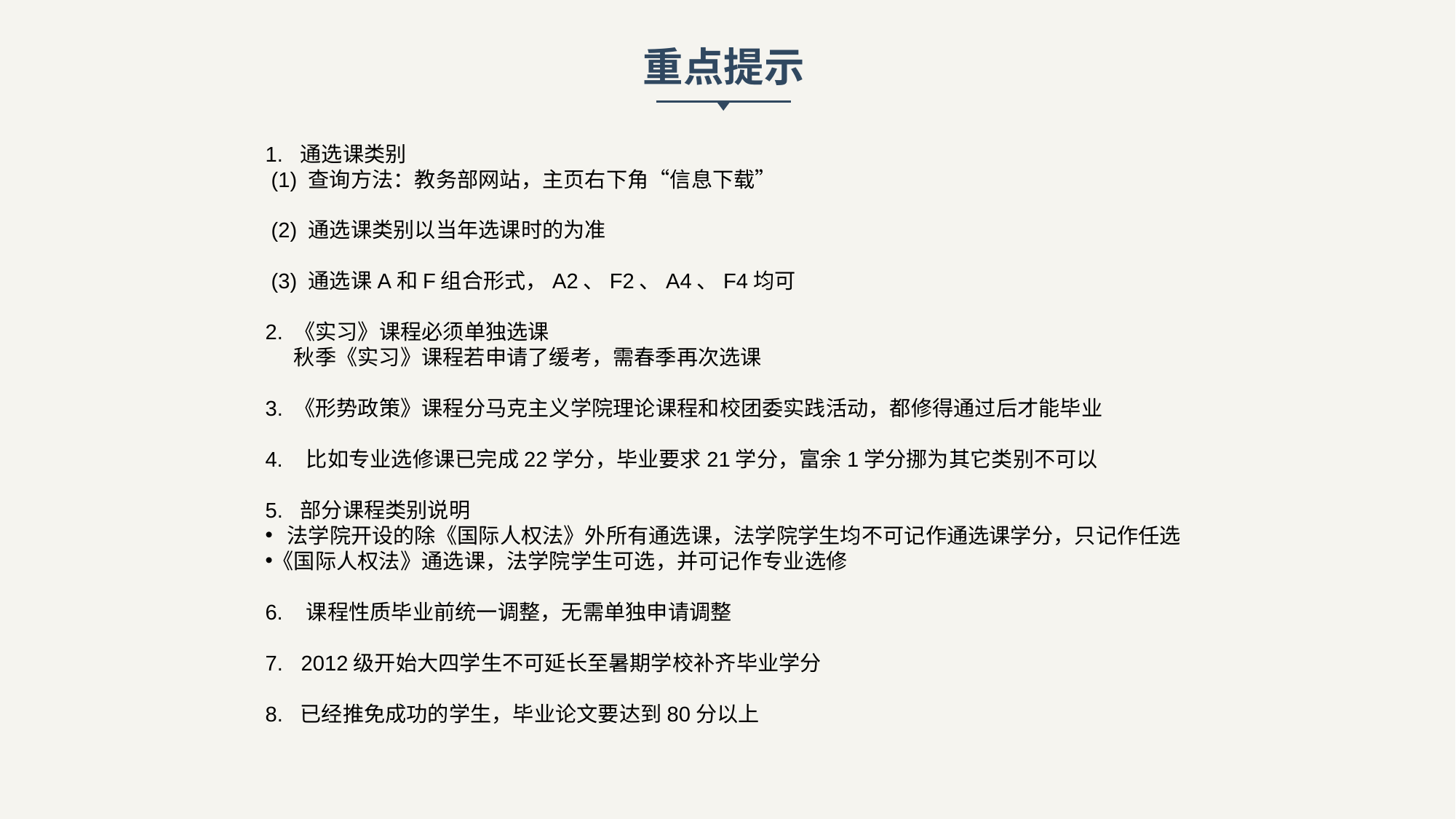

重点提示
1.  通选课类别
 (1) 查询方法：教务部网站，主页右下角“信息下载”

 (2) 通选课类别以当年选课时的为准

 (3) 通选课A和F组合形式，A2、F2、A4、F4均可

2. 《实习》课程必须单独选课
     秋季《实习》课程若申请了缓考，需春季再次选课

3. 《形势政策》课程分马克主义学院理论课程和校团委实践活动，都修得通过后才能毕业

比如专业选修课已完成22学分，毕业要求21学分，富余1学分挪为其它类别不可以

5.  部分课程类别说明
  法学院开设的除《国际人权法》外所有通选课，法学院学生均不可记作通选课学分，只记作任选
《国际人权法》通选课，法学院学生可选，并可记作专业选修

课程性质毕业前统一调整，无需单独申请调整

7.   2012级开始大四学生不可延长至暑期学校补齐毕业学分

8.  已经推免成功的学生，毕业论文要达到80分以上

延迟符号